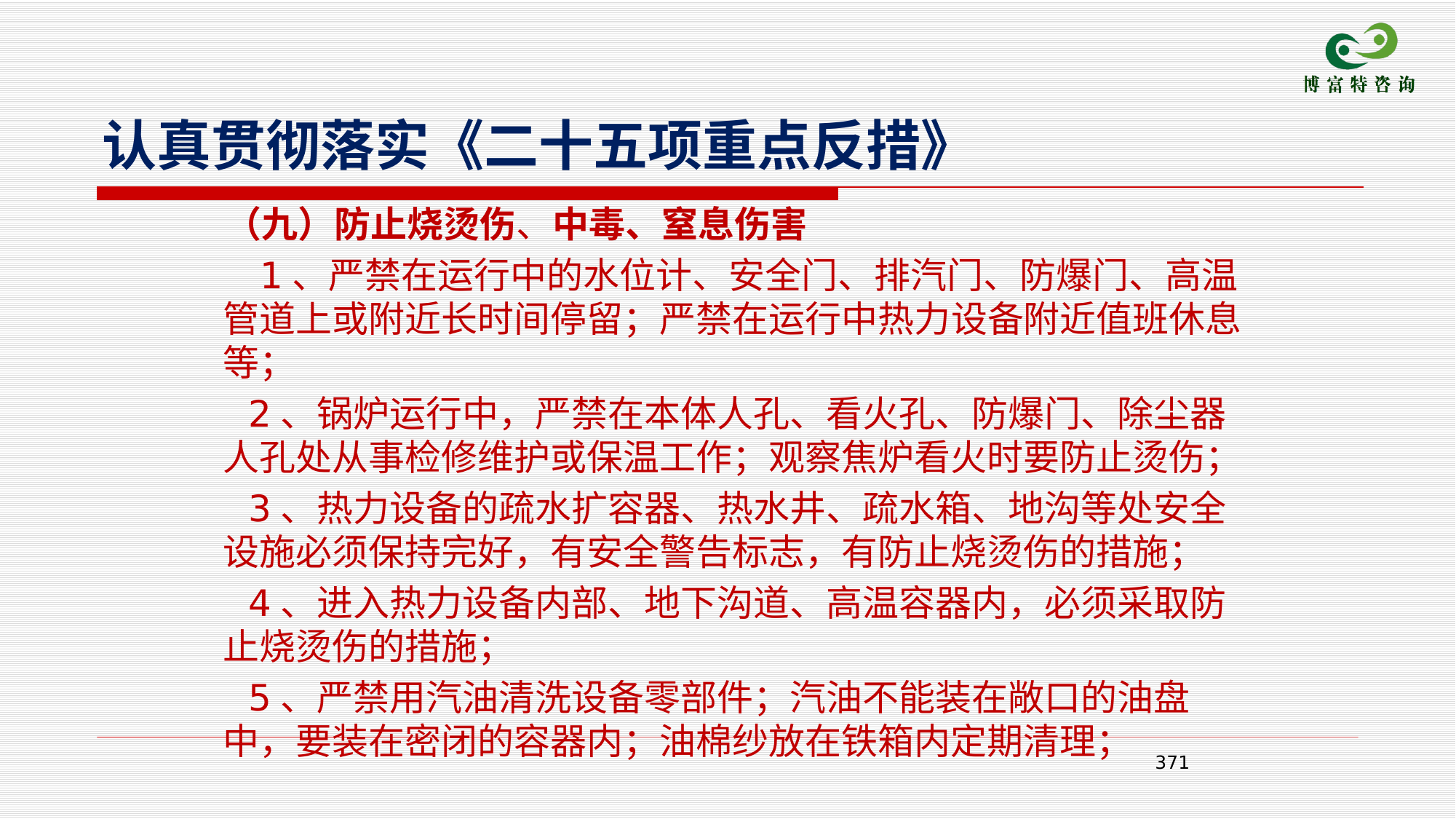

认真贯彻落实《二十五项重点反措》
      （九）防止烧烫伤、中毒、窒息伤害
        1、严禁在运行中的水位计、安全门、排汽门、防爆门、高温管道上或附近长时间停留；严禁在运行中热力设备附近值班休息等；
       2、锅炉运行中，严禁在本体人孔、看火孔、防爆门、除尘器人孔处从事检修维护或保温工作；观察焦炉看火时要防止烫伤；
       3、热力设备的疏水扩容器、热水井、疏水箱、地沟等处安全设施必须保持完好，有安全警告标志，有防止烧烫伤的措施；
       4、进入热力设备内部、地下沟道、高温容器内，必须采取防止烧烫伤的措施；
       5、严禁用汽油清洗设备零部件；汽油不能装在敞口的油盘中，要装在密闭的容器内；油棉纱放在铁箱内定期清理；

371